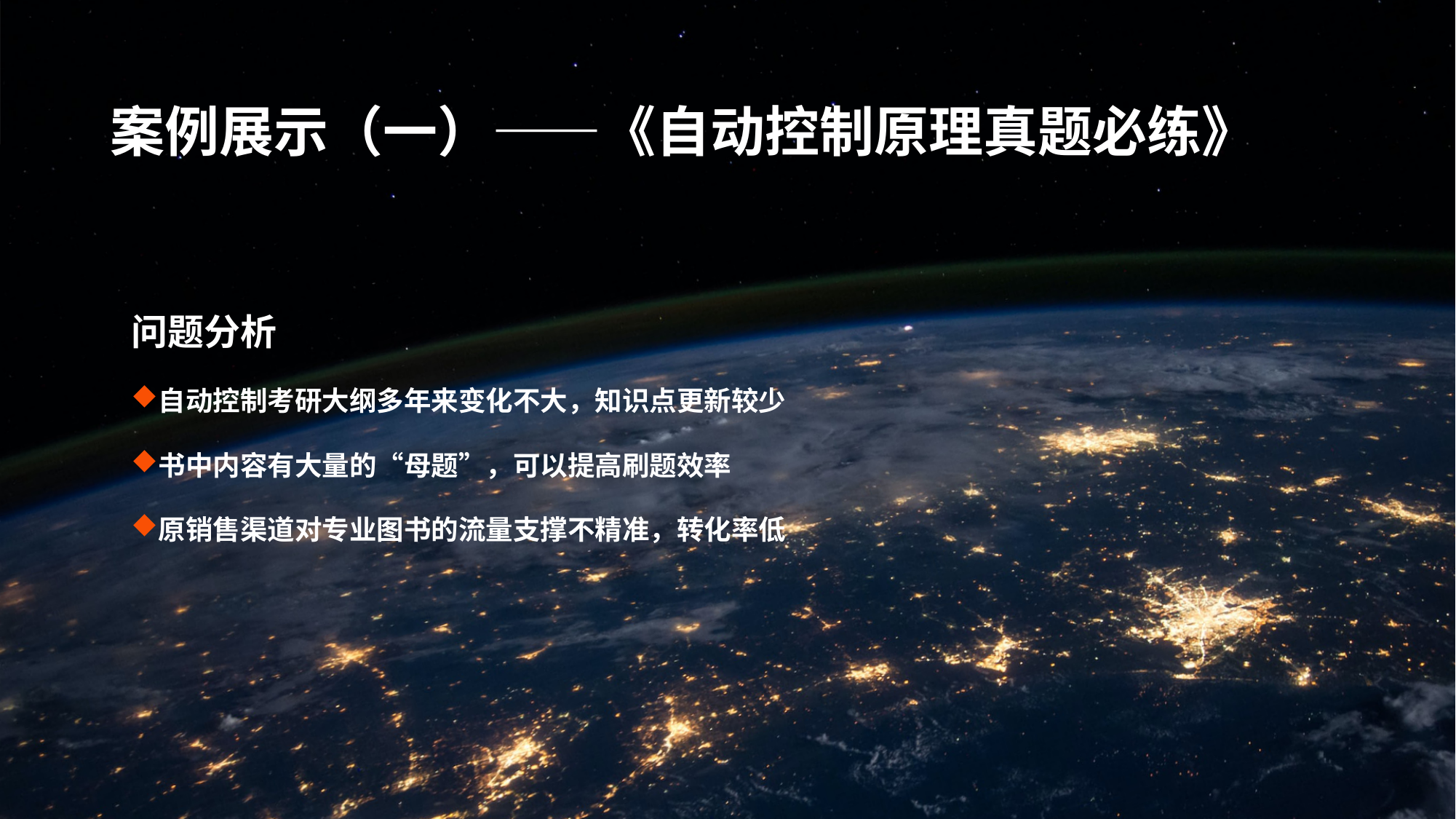

案例展示（一）——《自动控制原理真题必练》
问题分析
自动控制考研大纲多年来变化不大，知识点更新较少
书中内容有大量的“母题”，可以提高刷题效率
原销售渠道对专业图书的流量支撑不精准，转化率低